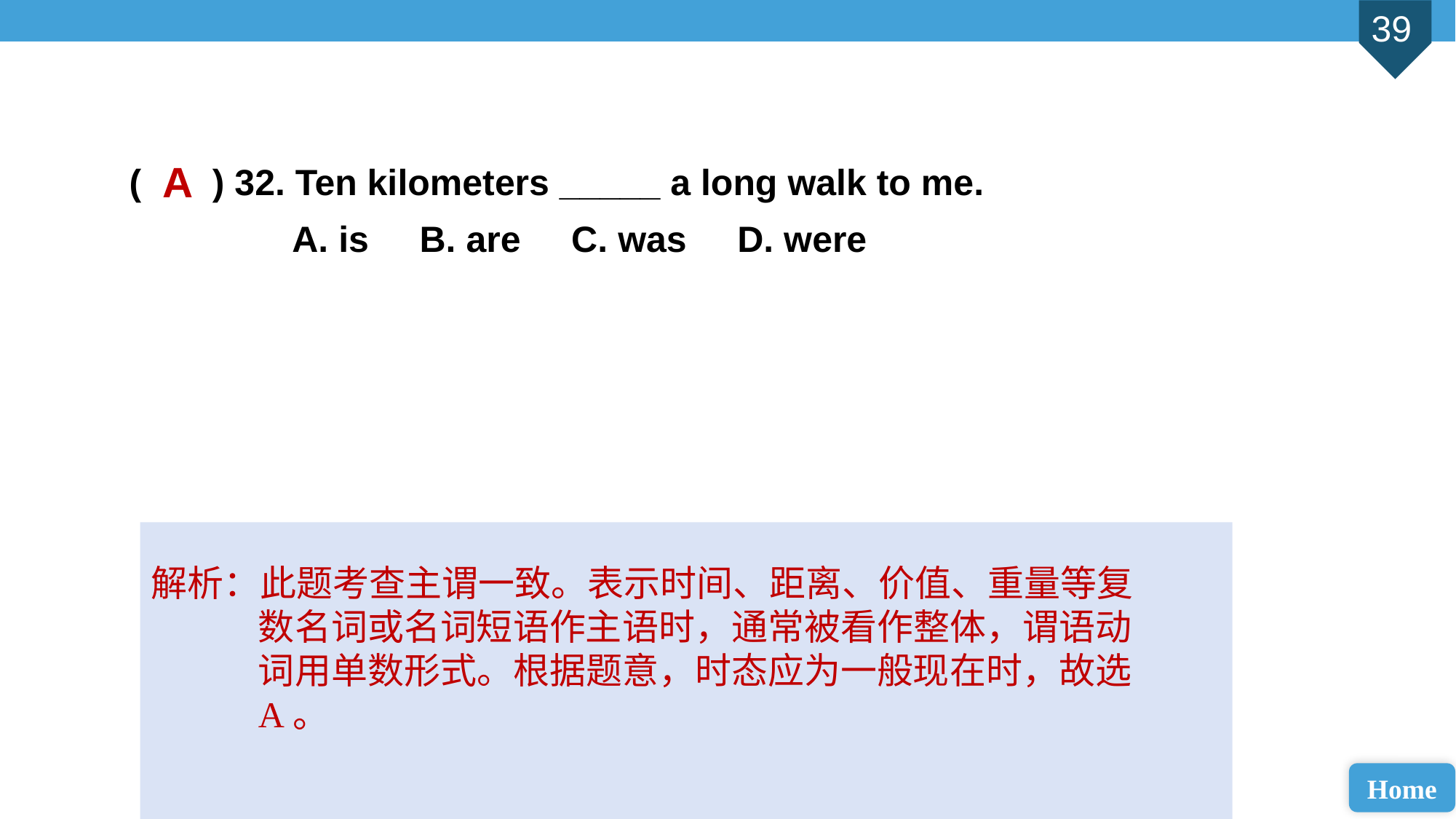

(       ) 32. Ten kilometers _____ a long walk to me.
                A. is     B. are     C. was     D. were
A

解析：此题考查主谓一致。表示时间、距离、价值、重量等复数名词或名词短语作主语时，通常被看作整体，谓语动词用单数形式。根据题意，时态应为一般现在时，故选A。